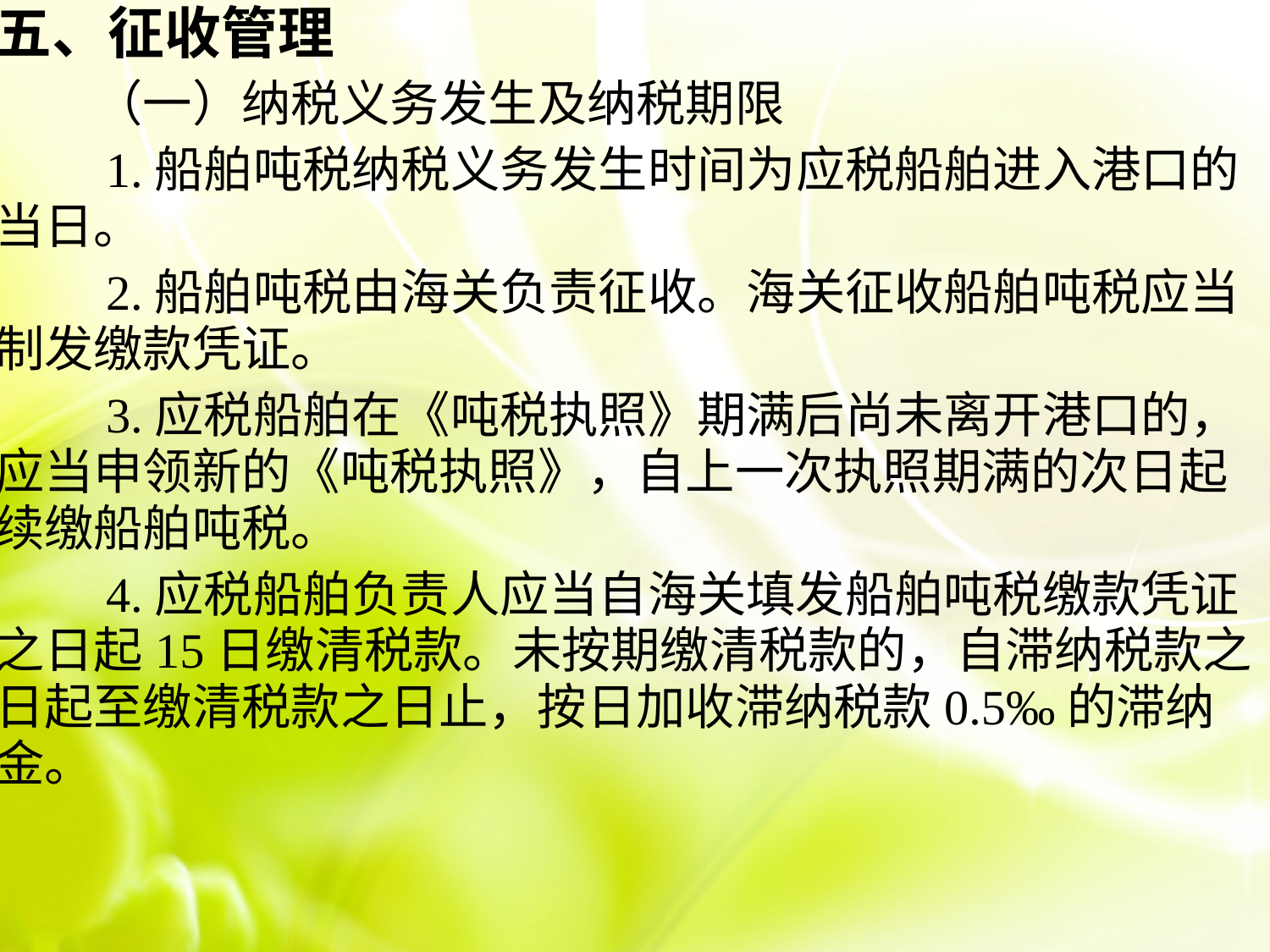

五、征收管理
　　（一）纳税义务发生及纳税期限
　　1.船舶吨税纳税义务发生时间为应税船舶进入港口的当日。
　　2.船舶吨税由海关负责征收。海关征收船舶吨税应当制发缴款凭证。
　　3.应税船舶在《吨税执照》期满后尚未离开港口的，应当申领新的《吨税执照》，自上一次执照期满的次日起续缴船舶吨税。
　　4.应税船舶负责人应当自海关填发船舶吨税缴款凭证之日起15日缴清税款。未按期缴清税款的，自滞纳税款之日起至缴清税款之日止，按日加收滞纳税款0.5‰的滞纳金。